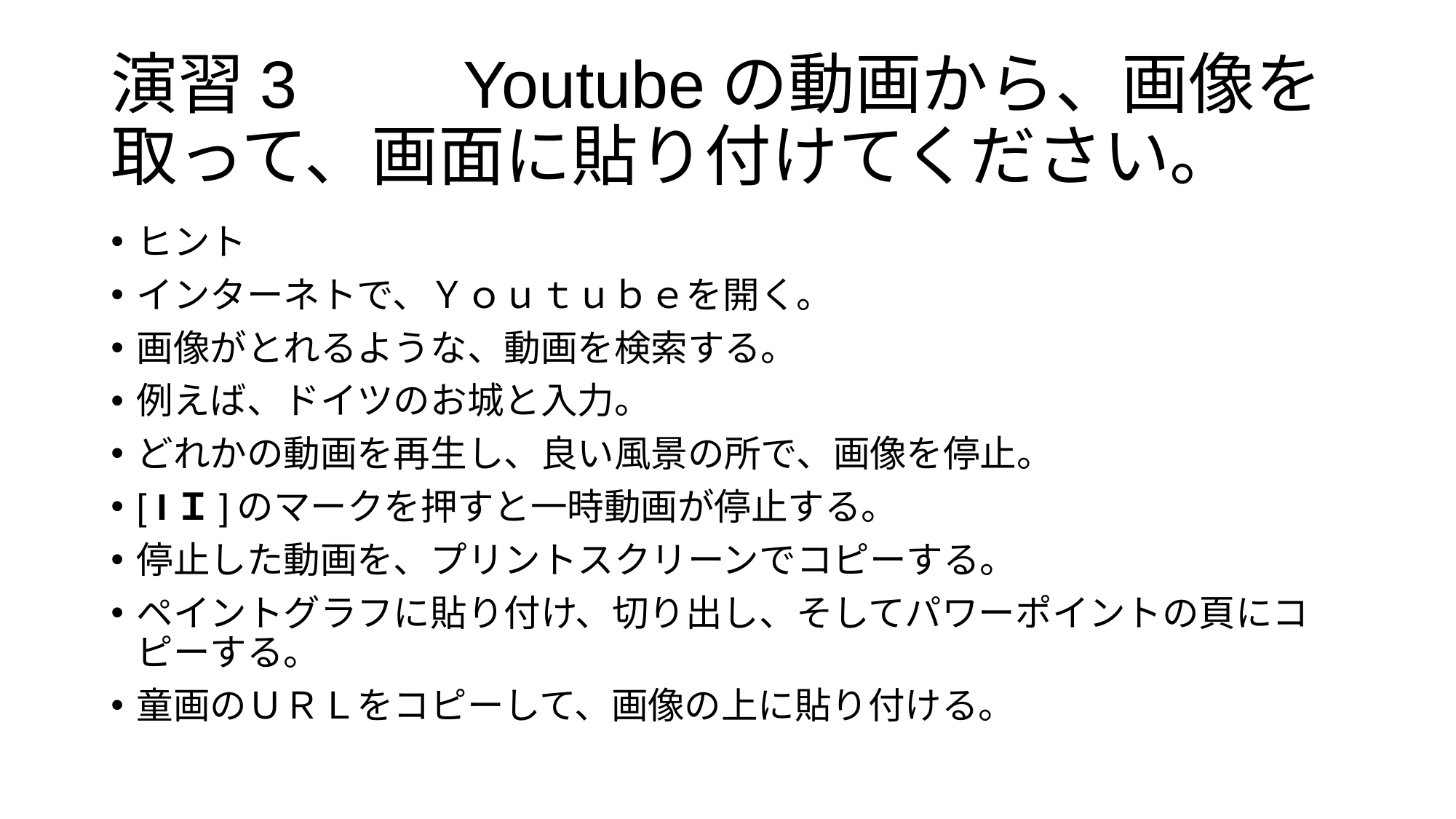

# 演習3　　Youtubeの動画から、画像を取って、画面に貼り付けてください。
ヒント
インターネトで、Ｙｏｕｔｕｂｅを開く。
画像がとれるような、動画を検索する。
例えば、ドイツのお城と入力。
どれかの動画を再生し、良い風景の所で、画像を停止。
[ IＩ]のマークを押すと一時動画が停止する。
停止した動画を、プリントスクリーンでコピーする。
ペイントグラフに貼り付け、切り出し、そしてパワーポイントの頁にコピーする。
童画のＵＲＬをコピーして、画像の上に貼り付ける。